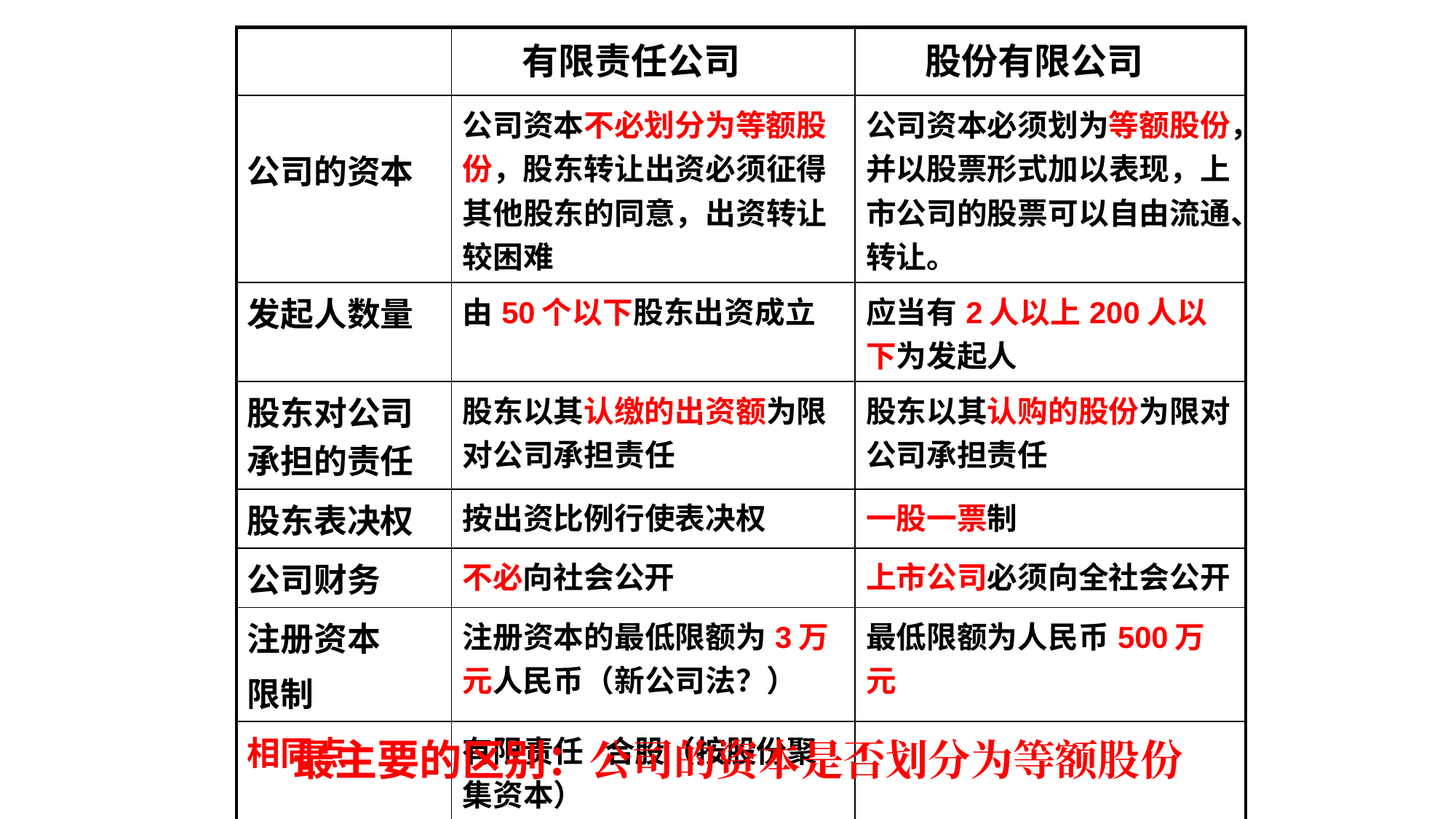

|  | 有限责任公司 | 股份有限公司 |
| --- | --- | --- |
| 公司的资本 | 公司资本不必划分为等额股份，股东转让出资必须征得其他股东的同意，出资转让较困难 | 公司资本必须划为等额股份，并以股票形式加以表现，上市公司的股票可以自由流通、转让。 |
| 发起人数量 | 由50个以下股东出资成立 | 应当有2人以上200人以下为发起人 |
| 股东对公司承担的责任 | 股东以其认缴的出资额为限对公司承担责任 | 股东以其认购的股份为限对公司承担责任 |
| 股东表决权 | 按出资比例行使表决权 | 一股一票制 |
| 公司财务 | 不必向社会公开 | 上市公司必须向全社会公开 |
| 注册资本 限制 | 注册资本的最低限额为3万元人民币（新公司法？） | 最低限额为人民币500万元 |
| 相同点 | 有限责任 合股（按股份聚集资本） |  |
最主要的区别：公司的资本是否划分为等额股份